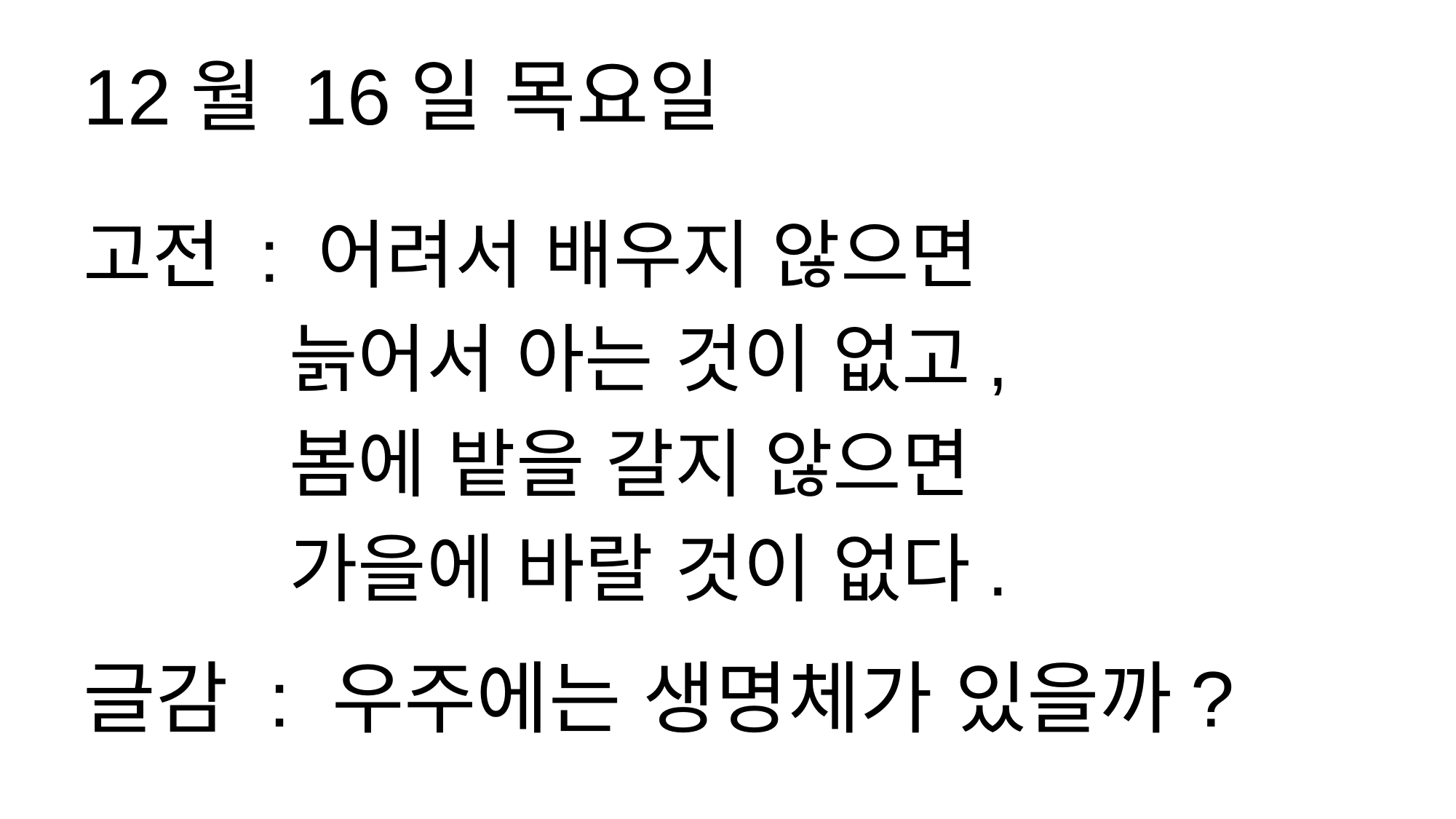

12월 16일 목요일
고전 : 어려서 배우지 않으면
         늙어서 아는 것이 없고,
         봄에 밭을 갈지 않으면
         가을에 바랄 것이 없다.
글감 : 우주에는 생명체가 있을까?